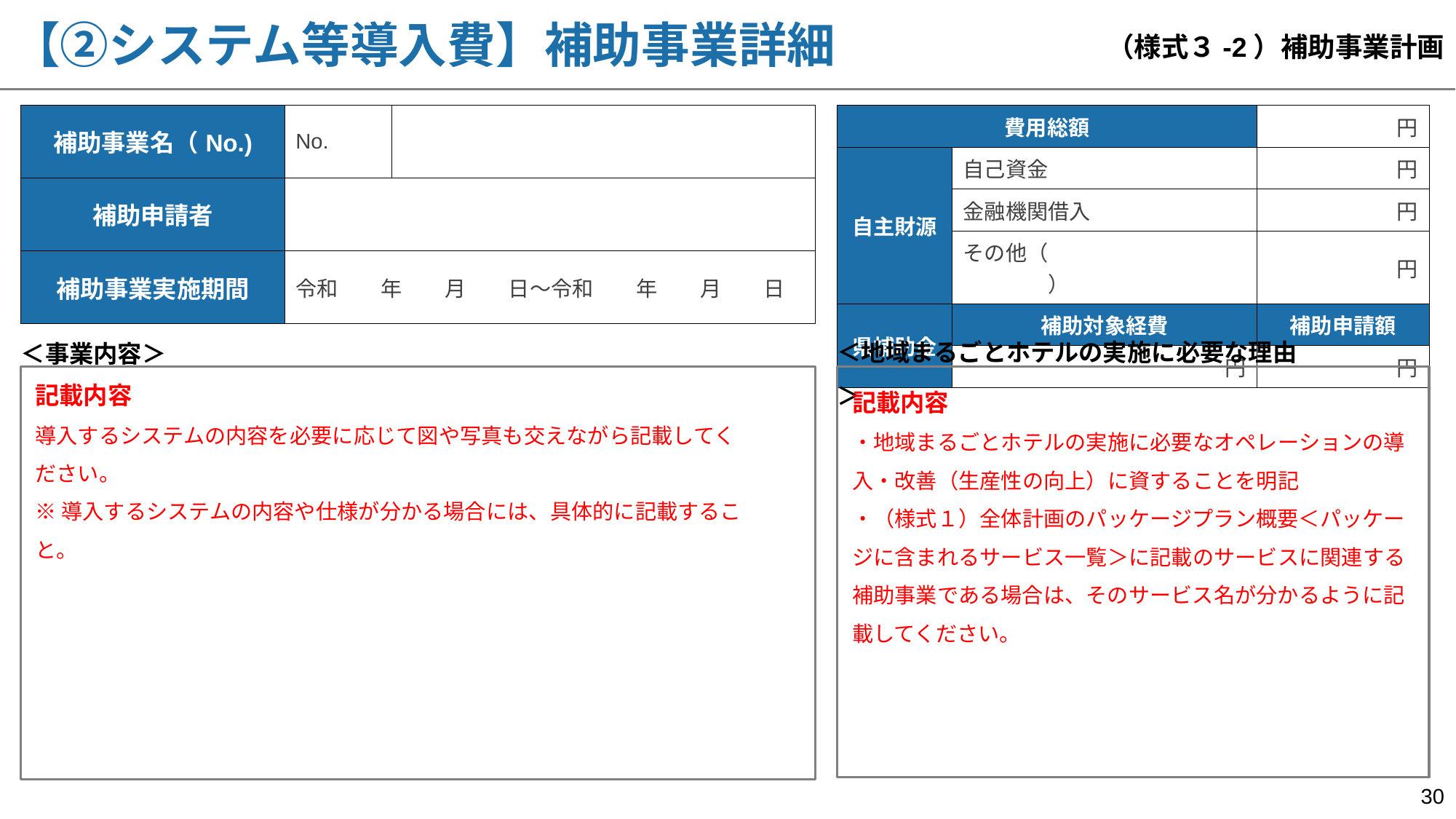

【②システム等導入費】補助事業詳細
（様式３-2）補助事業計画
| 補助事業名（No.) | No. |  |
| --- | --- | --- |
| 補助申請者 |  |  |
| 補助事業実施期間 | 令和　　年　　月　　日～令和　　年　　月　　日 |  |
| 費用総額 |  | 円 |
| --- | --- | --- |
| 自主財源 | 自己資金 | 円 |
|  | 金融機関借入 | 円 |
|  | その他（　　　　　　　　　　　　　） | 円 |
| 県補助金 | 補助対象経費 | 補助申請額 |
|  | 円 | 円 |
＜地域まるごとホテルの実施に必要な理由＞
＜事業内容＞
記載内容
導入するシステムの内容を必要に応じて図や写真も交えながら記載してください。
※導入するシステムの内容や仕様が分かる場合には、具体的に記載すること。

記載内容
・地域まるごとホテルの実施に必要なオペレーションの導入・改善（生産性の向上）に資することを明記
・（様式１）全体計画のパッケージプラン概要＜パッケージに含まれるサービス一覧＞に記載のサービスに関連する補助事業である場合は、そのサービス名が分かるように記載してください。

30